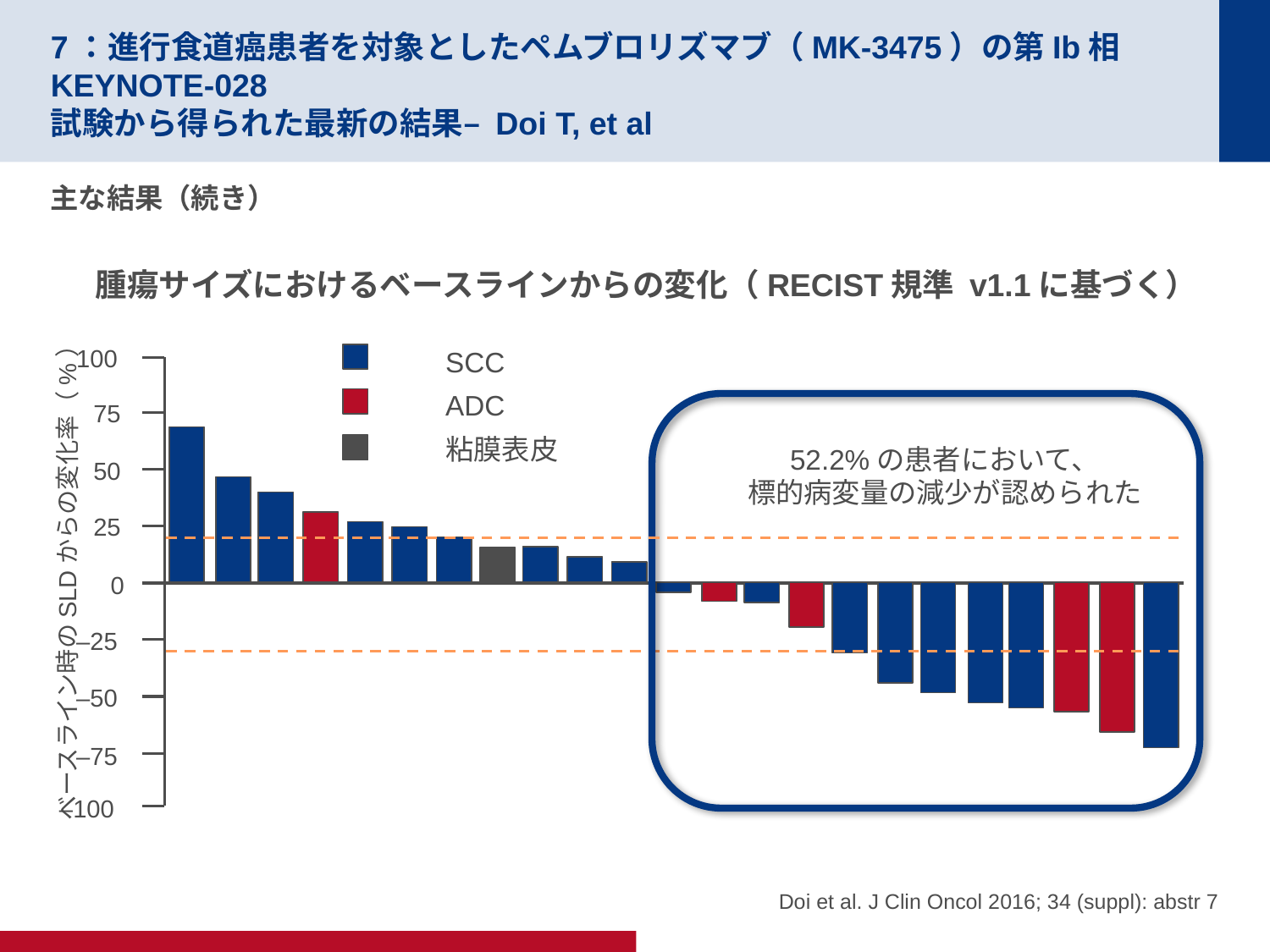

# 7：進行食道癌患者を対象としたペムブロリズマブ（MK-3475）の第Ib相KEYNOTE-028 試験から得られた最新の結果– Doi T, et al
主な結果（続き）

腫瘍サイズにおけるベースラインからの変化（RECIST規準 v1.1に基づく）
SCC
ADC
粘膜表皮
100

75

52.2%の患者において、
標的病変量の減少が認められた
50

25

ベースライン時のSLDからの変化率（%）

0

–25
–50
–75
–100
Doi et al. J Clin Oncol 2016; 34 (suppl): abstr 7